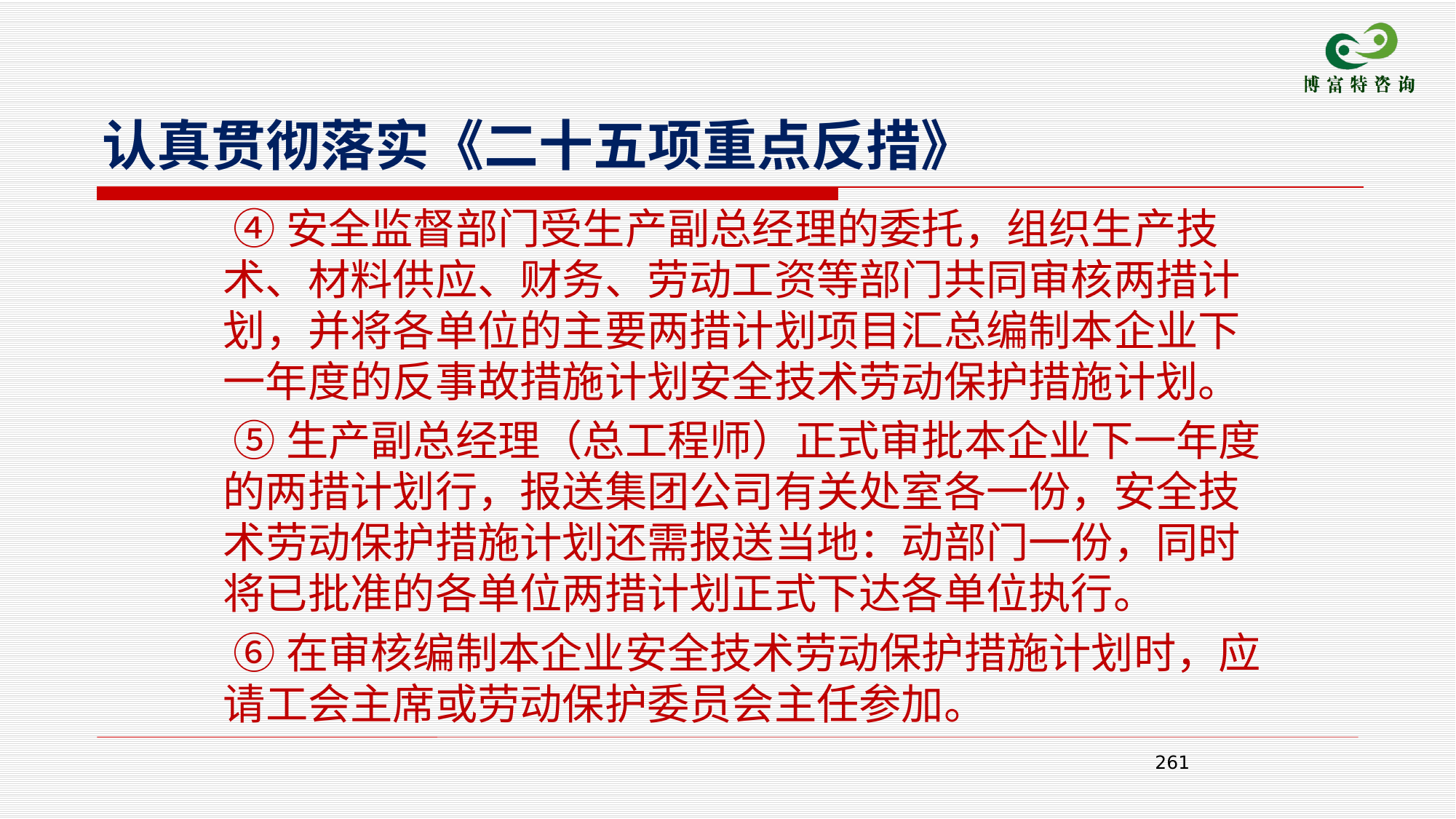

认真贯彻落实《二十五项重点反措》
       ④安全监督部门受生产副总经理的委托，组织生产技术、材料供应、财务、劳动工资等部门共同审核两措计划，并将各单位的主要两措计划项目汇总编制本企业下一年度的反事故措施计划安全技术劳动保护措施计划。
       ⑤生产副总经理（总工程师）正式审批本企业下一年度的两措计划行，报送集团公司有关处室各一份，安全技术劳动保护措施计划还需报送当地：动部门一份，同时将已批准的各单位两措计划正式下达各单位执行。
       ⑥在审核编制本企业安全技术劳动保护措施计划时，应请工会主席或劳动保护委员会主任参加。

261